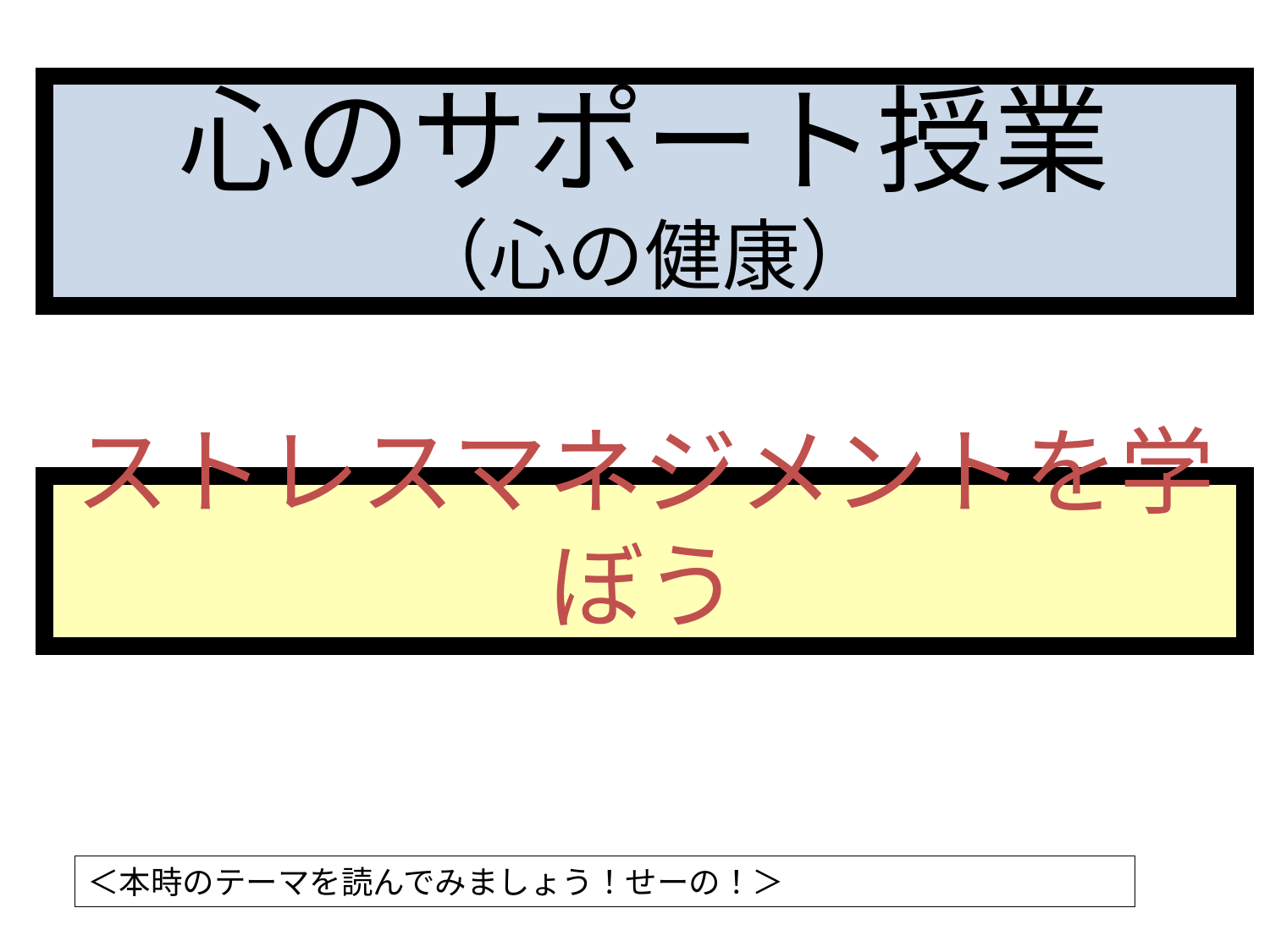

心のサポート授業
（心の健康）
ストレスマネジメントを学ぼう

＜本時のテーマを読んでみましょう！せーの！＞